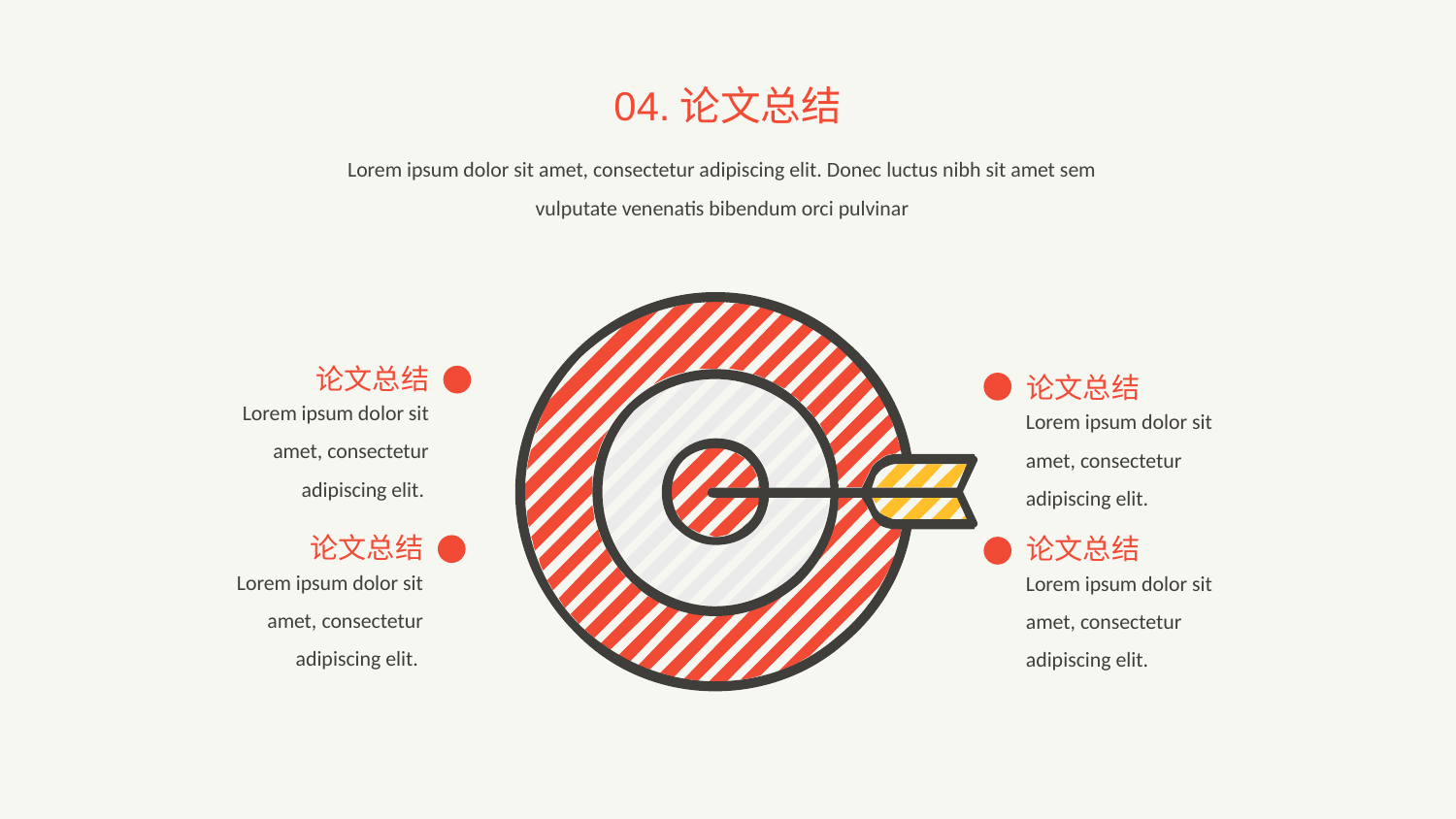

04.论文总结
Lorem ipsum dolor sit amet, consectetur adipiscing elit. Donec luctus nibh sit amet sem vulputate venenatis bibendum orci pulvinar

论文总结
论文总结

Lorem ipsum dolor sit amet, consectetur adipiscing elit.
Lorem ipsum dolor sit amet, consectetur adipiscing elit.
论文总结
论文总结

Lorem ipsum dolor sit amet, consectetur adipiscing elit.
Lorem ipsum dolor sit amet, consectetur adipiscing elit.